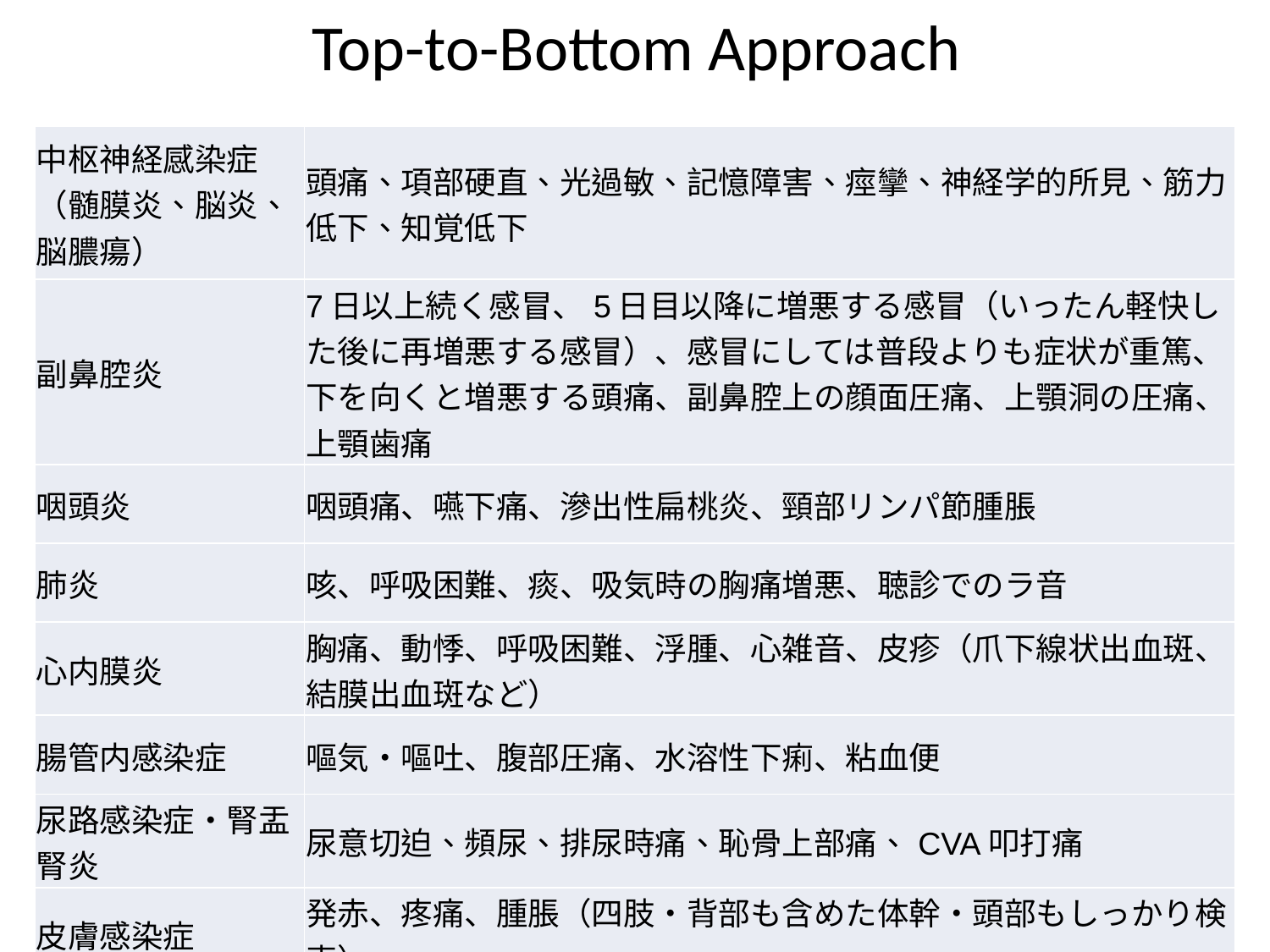

# Top-to-Bottom Approach
| 中枢神経感染症（髄膜炎、脳炎、 脳膿瘍） | 頭痛、項部硬直、光過敏、記憶障害、痙攣、神経学的所見、筋力低下、知覚低下 |
| --- | --- |
| 副鼻腔炎 | 7日以上続く感冒、5日目以降に増悪する感冒（いったん軽快した後に再増悪する感冒）、感冒にしては普段よりも症状が重篤、下を向くと増悪する頭痛、副鼻腔上の顔面圧痛、上顎洞の圧痛、上顎歯痛 |
| 咽頭炎 | 咽頭痛、嚥下痛、滲出性扁桃炎、頸部リンパ節腫脹 |
| 肺炎 | 咳、呼吸困難、痰、吸気時の胸痛増悪、聴診でのラ音 |
| 心内膜炎 | 胸痛、動悸、呼吸困難、浮腫、心雑音、皮疹（爪下線状出血斑、結膜出血斑など） |
| 腸管内感染症 | 嘔気・嘔吐、腹部圧痛、水溶性下痢、粘血便 |
| 尿路感染症・腎盂腎炎 | 尿意切迫、頻尿、排尿時痛、恥骨上部痛、CVA叩打痛 |
| 皮膚感染症 | 発赤、疼痛、腫脹（四肢・背部も含めた体幹・頭部もしっかり検索） |